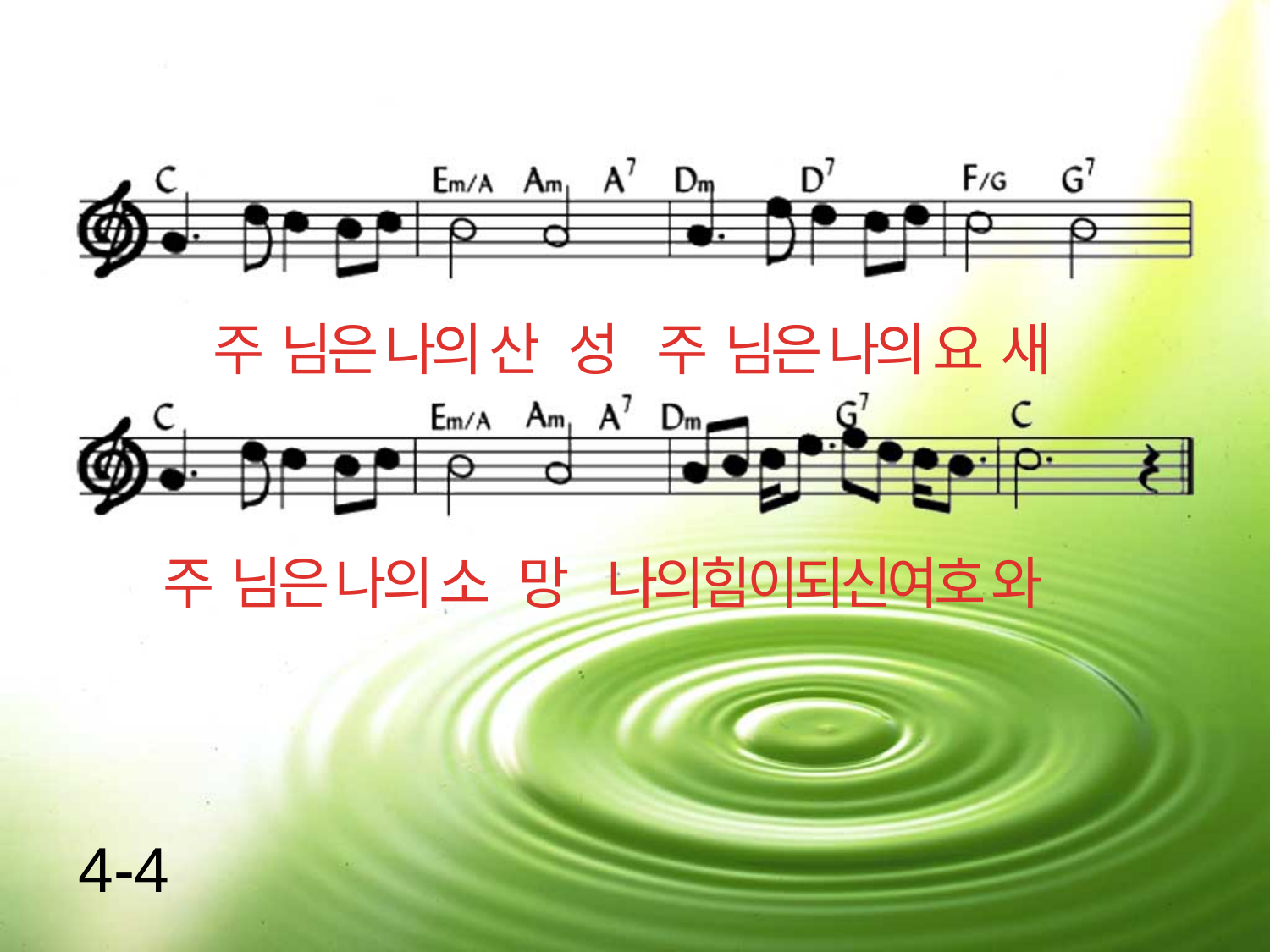

주  님은 나의 산   성    주  님은 나의 요  새
주  님은 나의 소   망    나의힘이되신여호 와
4-4